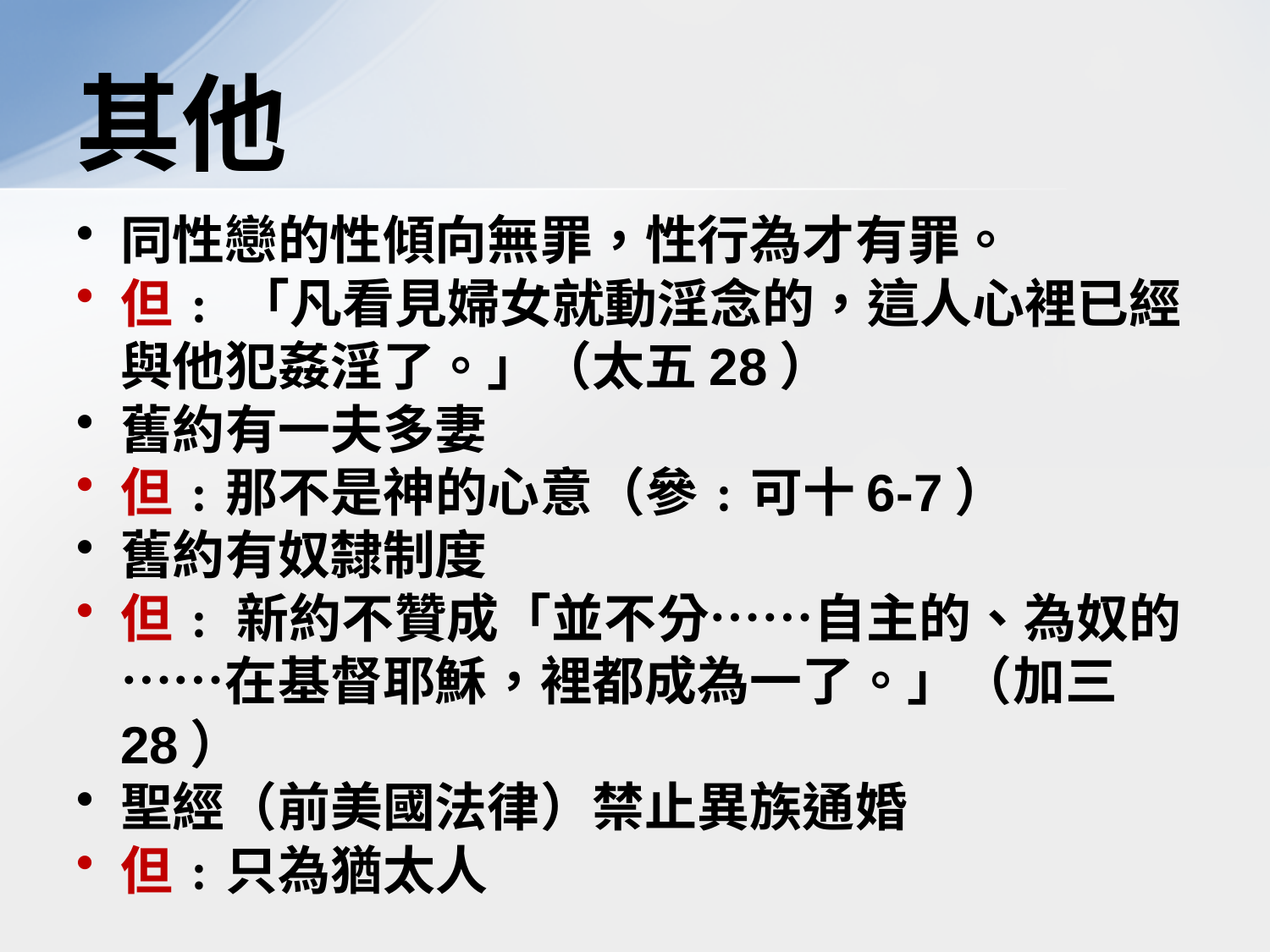

# 其他
同性戀的性傾向無罪，性行為才有罪。
但﹕ 「凡看見婦女就動淫念的，這人心裡已經與他犯姦淫了。」（太五28）
舊約有一夫多妻
但﹕那不是神的心意（參﹕可十6-7）
舊約有奴隸制度
但﹕ 新約不贊成「並不分……自主的、為奴的……在基督耶穌，裡都成為一了。」（加三28）
聖經（前美國法律）禁止異族通婚
但﹕只為猶太人